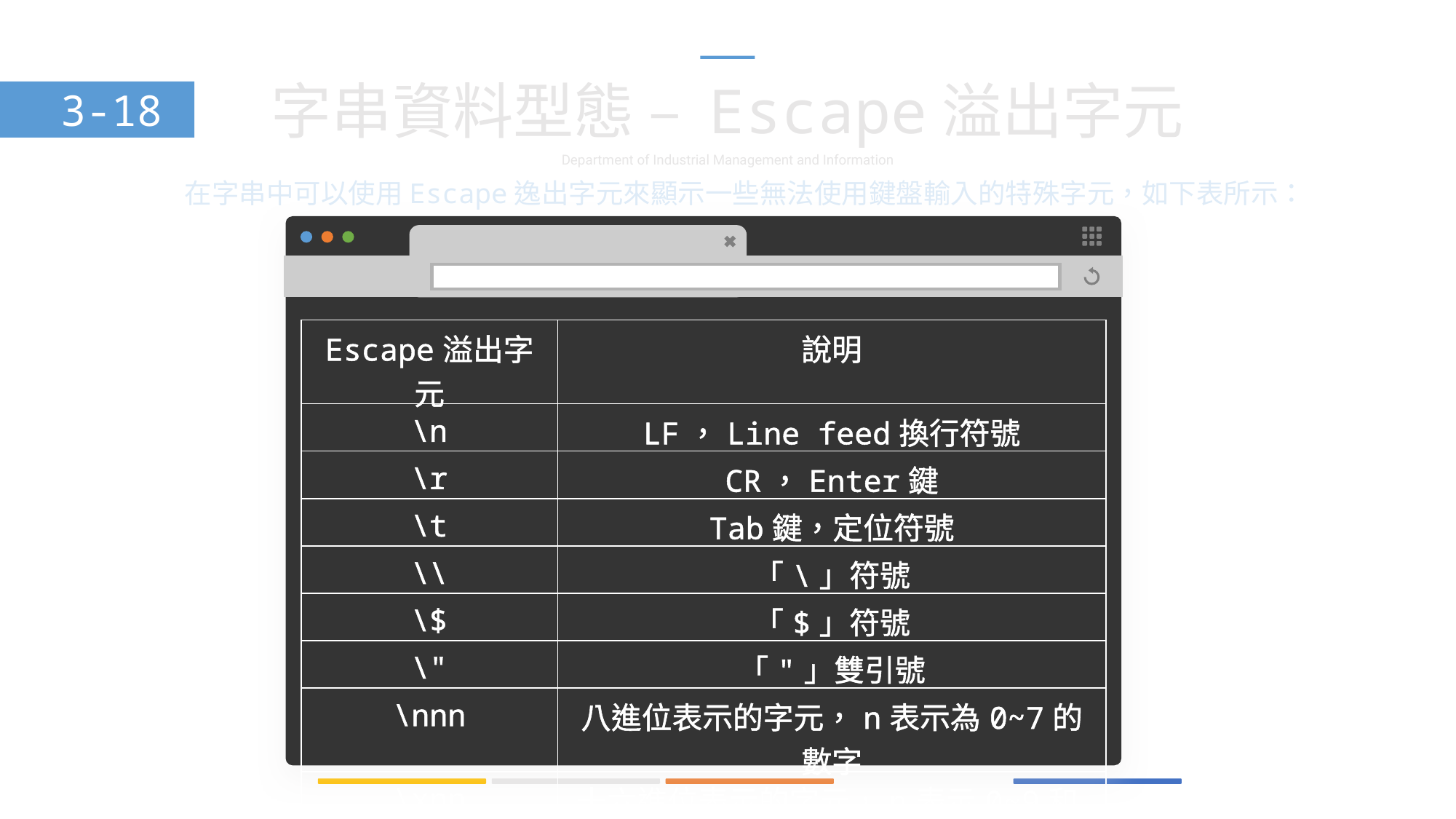

字串資料型態 – Escape溢出字元
3-18
在字串中可以使用Escape逸出字元來顯示一些無法使用鍵盤輸入的特殊字元，如下表所示：

| Escape溢出字元 | 說明 |
| --- | --- |
| \n | LF，Line feed換行符號 |
| \r | CR，Enter鍵 |
| \t | Tab鍵，定位符號 |
| \\ | 「\」符號 |
| \$ | 「$」符號 |
| \" | 「"」雙引號 |
| \nnn | 八進位表示的字元，n表示為0~7的數字 |
| \xnn | 十六進位表示的字元，n表示0~9和A~F |